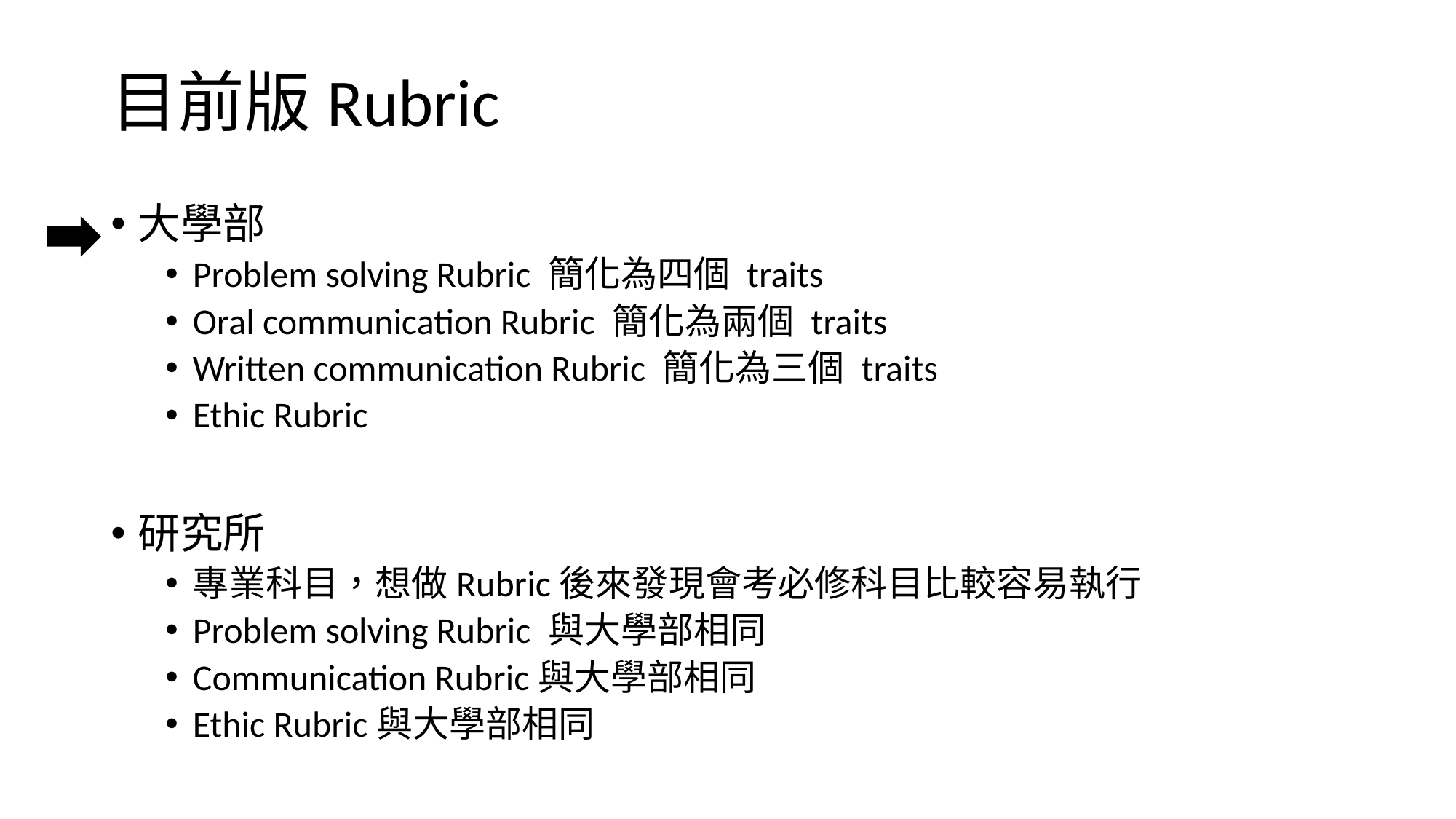

# 目前版Rubric
大學部
Problem solving Rubric 簡化為四個 traits
Oral communication Rubric 簡化為兩個 traits
Written communication Rubric 簡化為三個 traits
Ethic Rubric

研究所
專業科目，想做Rubric後來發現會考必修科目比較容易執行
Problem solving Rubric 與大學部相同
Communication Rubric與大學部相同
Ethic Rubric與大學部相同